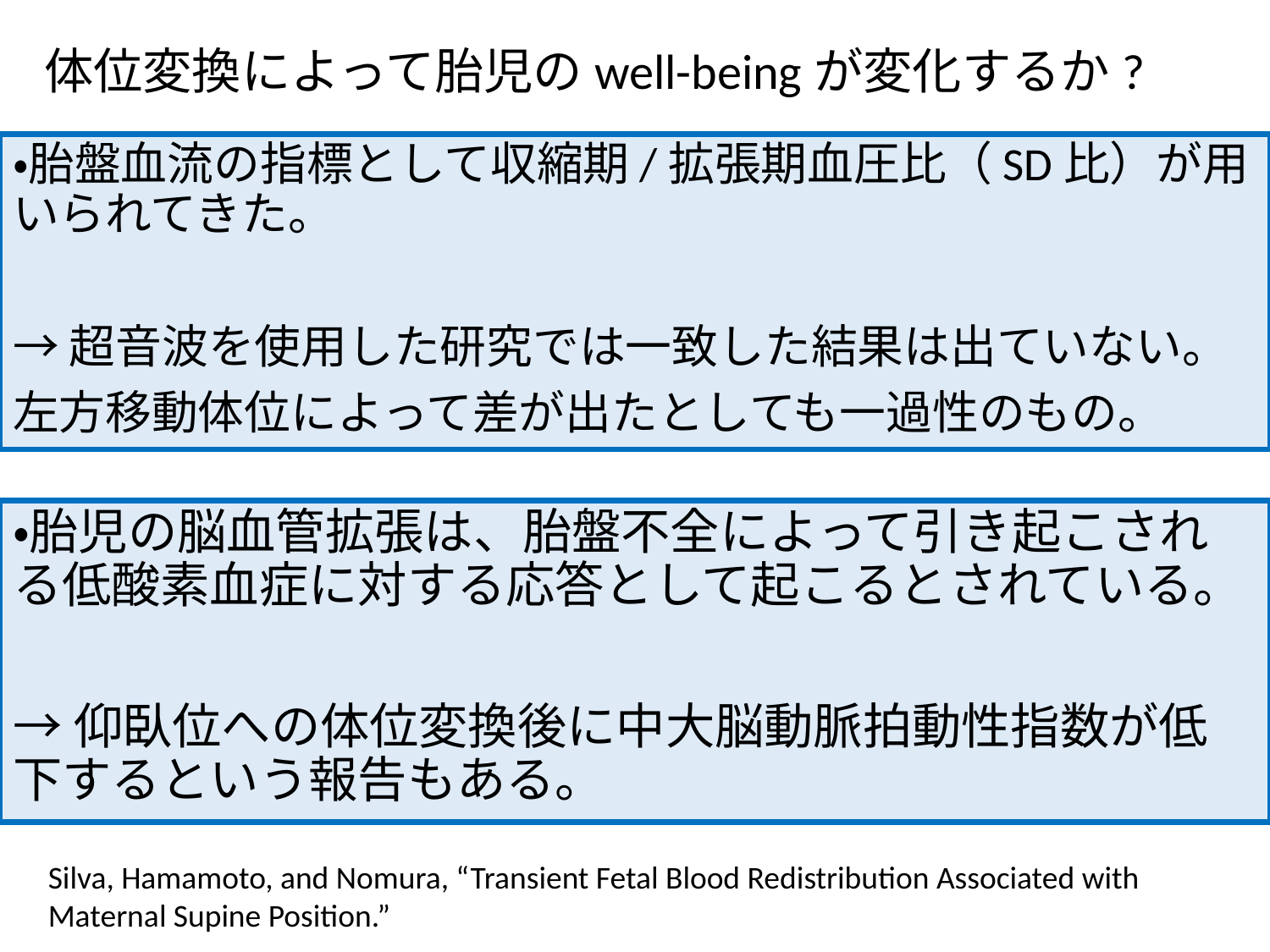

# 体位変換によって胎児のwell-beingが変化するか?
・胎盤血流の指標として収縮期/拡張期血圧比（SD比）が用いられてきた。

→超音波を使用した研究では一致した結果は出ていない。
左方移動体位によって差が出たとしても一過性のもの。
・胎児の脳血管拡張は、胎盤不全によって引き起こされる低酸素血症に対する応答として起こるとされている。

→仰臥位への体位変換後に中大脳動脈拍動性指数が低下するという報告もある。
Silva, Hamamoto, and Nomura, “Transient Fetal Blood Redistribution Associated with Maternal Supine Position.”